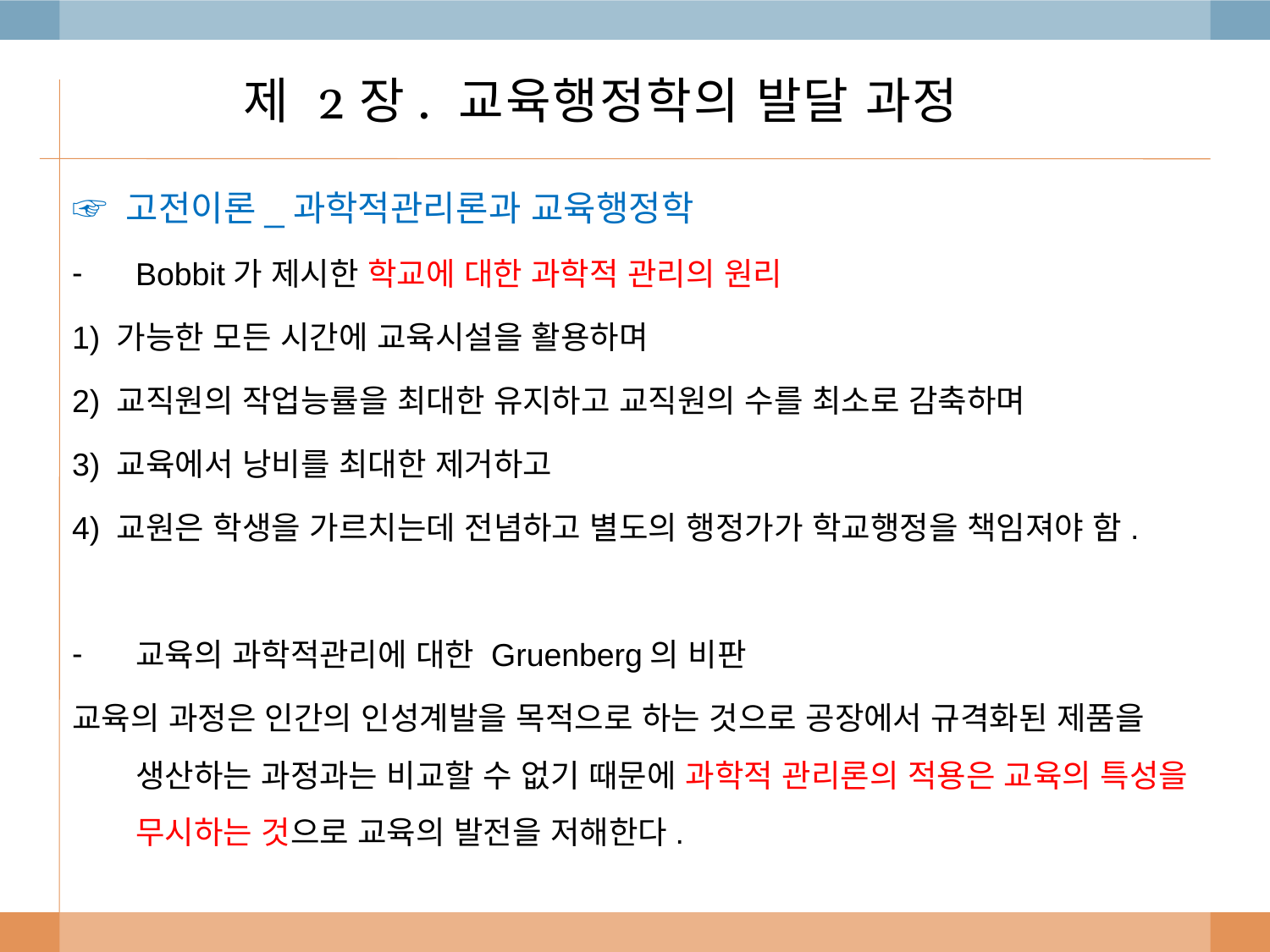

# 제 2장. 교육행정학의 발달 과정
☞ 고전이론_과학적관리론과 교육행정학
Bobbit가 제시한 학교에 대한 과학적 관리의 원리
1) 가능한 모든 시간에 교육시설을 활용하며
2) 교직원의 작업능률을 최대한 유지하고 교직원의 수를 최소로 감축하며
3) 교육에서 낭비를 최대한 제거하고
4) 교원은 학생을 가르치는데 전념하고 별도의 행정가가 학교행정을 책임져야 함.

교육의 과학적관리에 대한 Gruenberg의 비판
교육의 과정은 인간의 인성계발을 목적으로 하는 것으로 공장에서 규격화된 제품을 생산하는 과정과는 비교할 수 없기 때문에 과학적 관리론의 적용은 교육의 특성을 무시하는 것으로 교육의 발전을 저해한다.